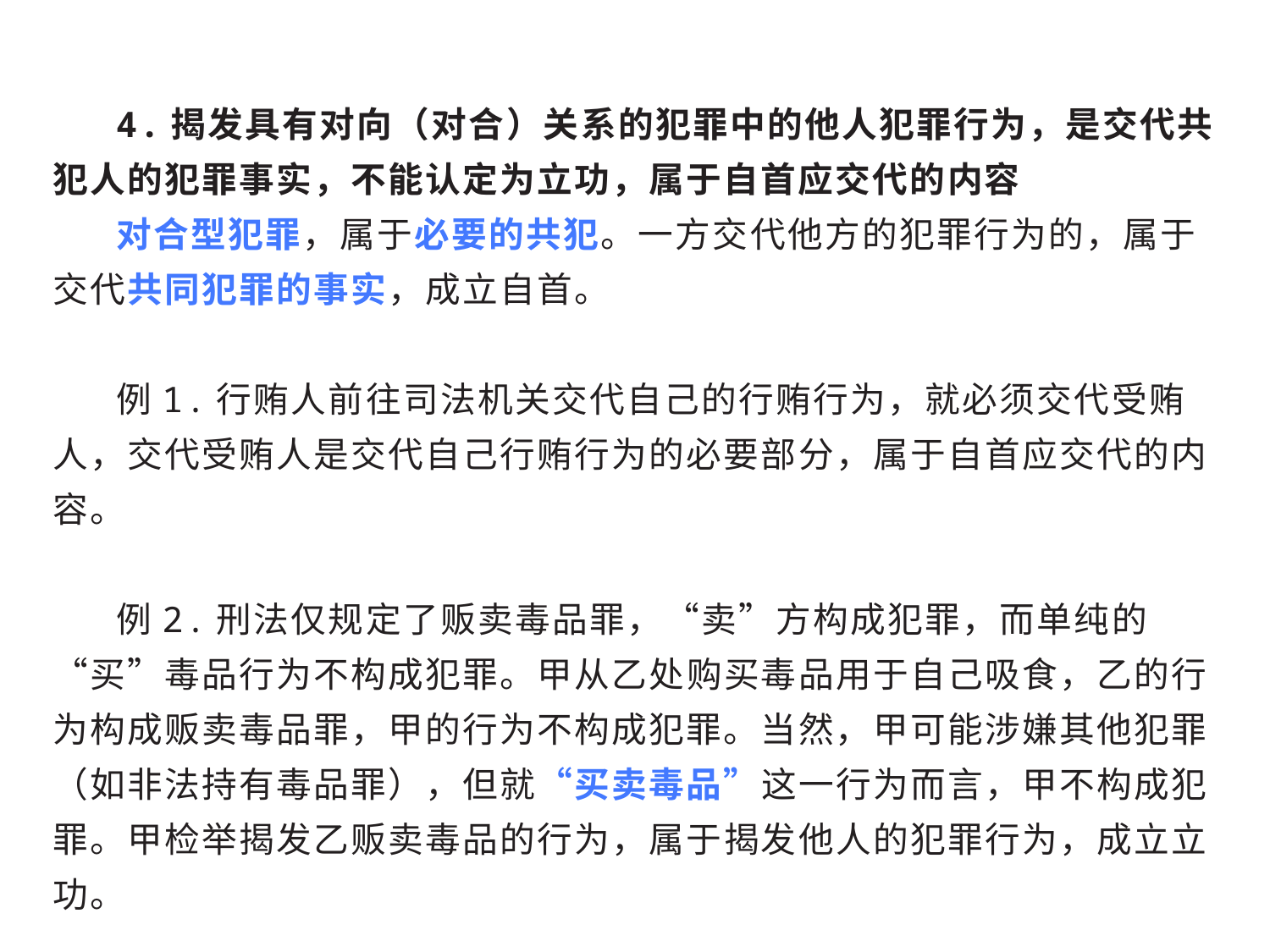

4.揭发具有对向（对合）关系的犯罪中的他人犯罪行为，是交代共犯人的犯罪事实，不能认定为立功，属于自首应交代的内容
对合型犯罪，属于必要的共犯。一方交代他方的犯罪行为的，属于交代共同犯罪的事实，成立自首。

例1.行贿人前往司法机关交代自己的行贿行为，就必须交代受贿人，交代受贿人是交代自己行贿行为的必要部分，属于自首应交代的内容。

例2.刑法仅规定了贩卖毒品罪，“卖”方构成犯罪，而单纯的“买”毒品行为不构成犯罪。甲从乙处购买毒品用于自己吸食，乙的行为构成贩卖毒品罪，甲的行为不构成犯罪。当然，甲可能涉嫌其他犯罪（如非法持有毒品罪），但就“买卖毒品”这一行为而言，甲不构成犯罪。甲检举揭发乙贩卖毒品的行为，属于揭发他人的犯罪行为，成立立功。